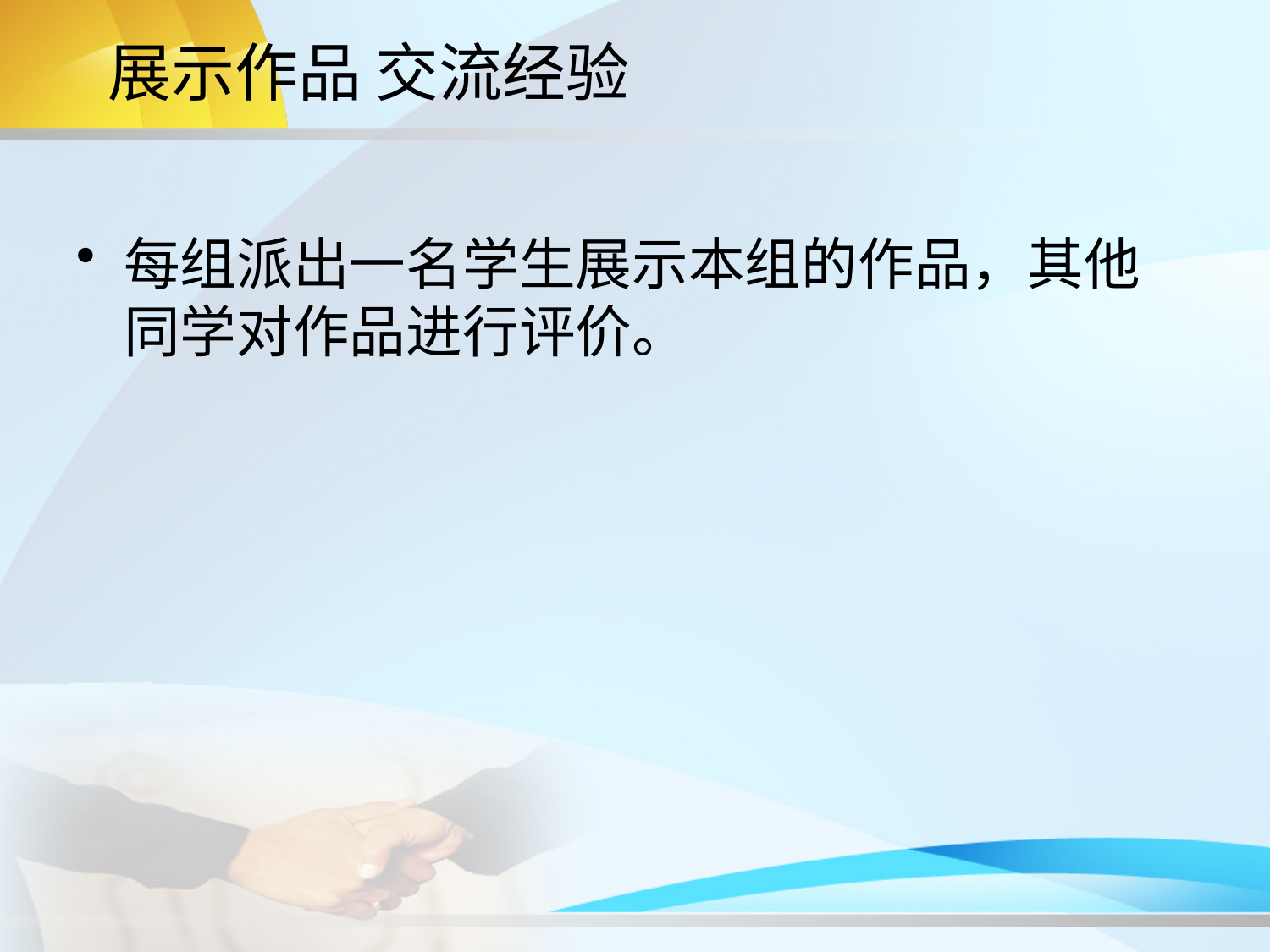

# 展示作品 交流经验
每组派出一名学生展示本组的作品，其他同学对作品进行评价。